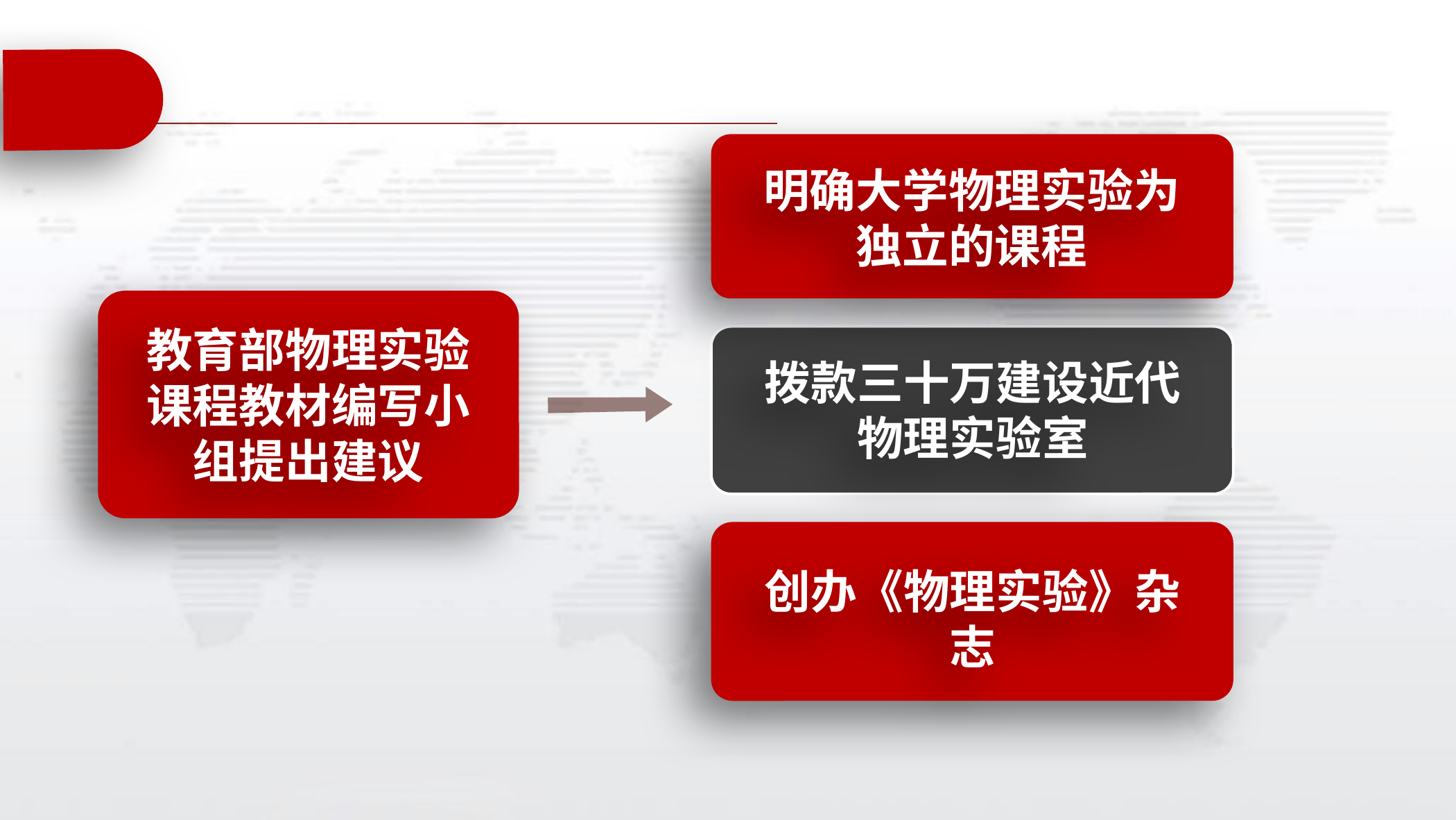

明确大学物理实验为独立的课程

教育部物理实验课程教材编写小组提出建议

拨款三十万建设近代物理实验室

创办《物理实验》杂志